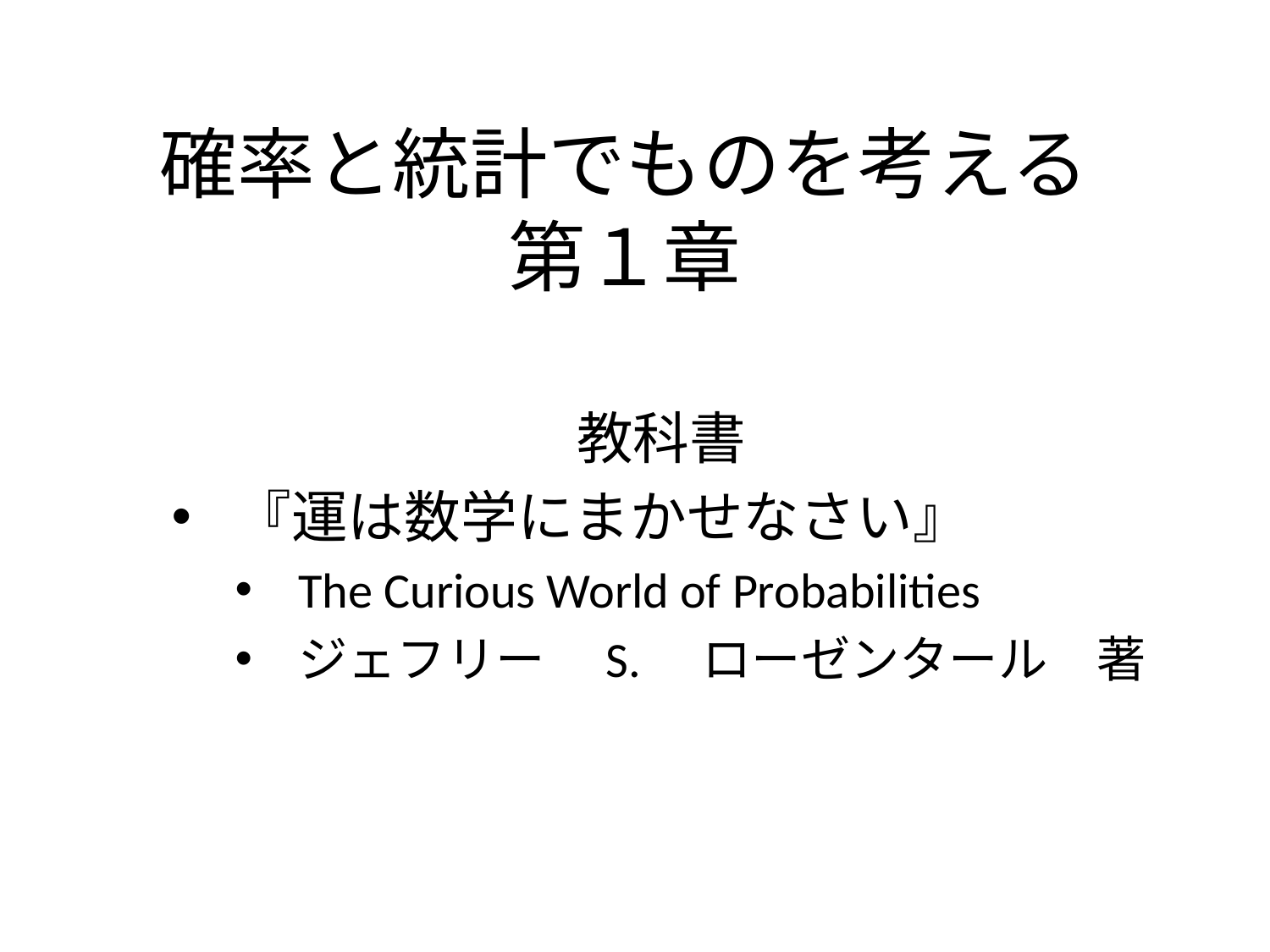

# 確率と統計でものを考える 第１章
教科書
『運は数学にまかせなさい』
The Curious World of Probabilities
ジェフリー　S.　ローゼンタール　著